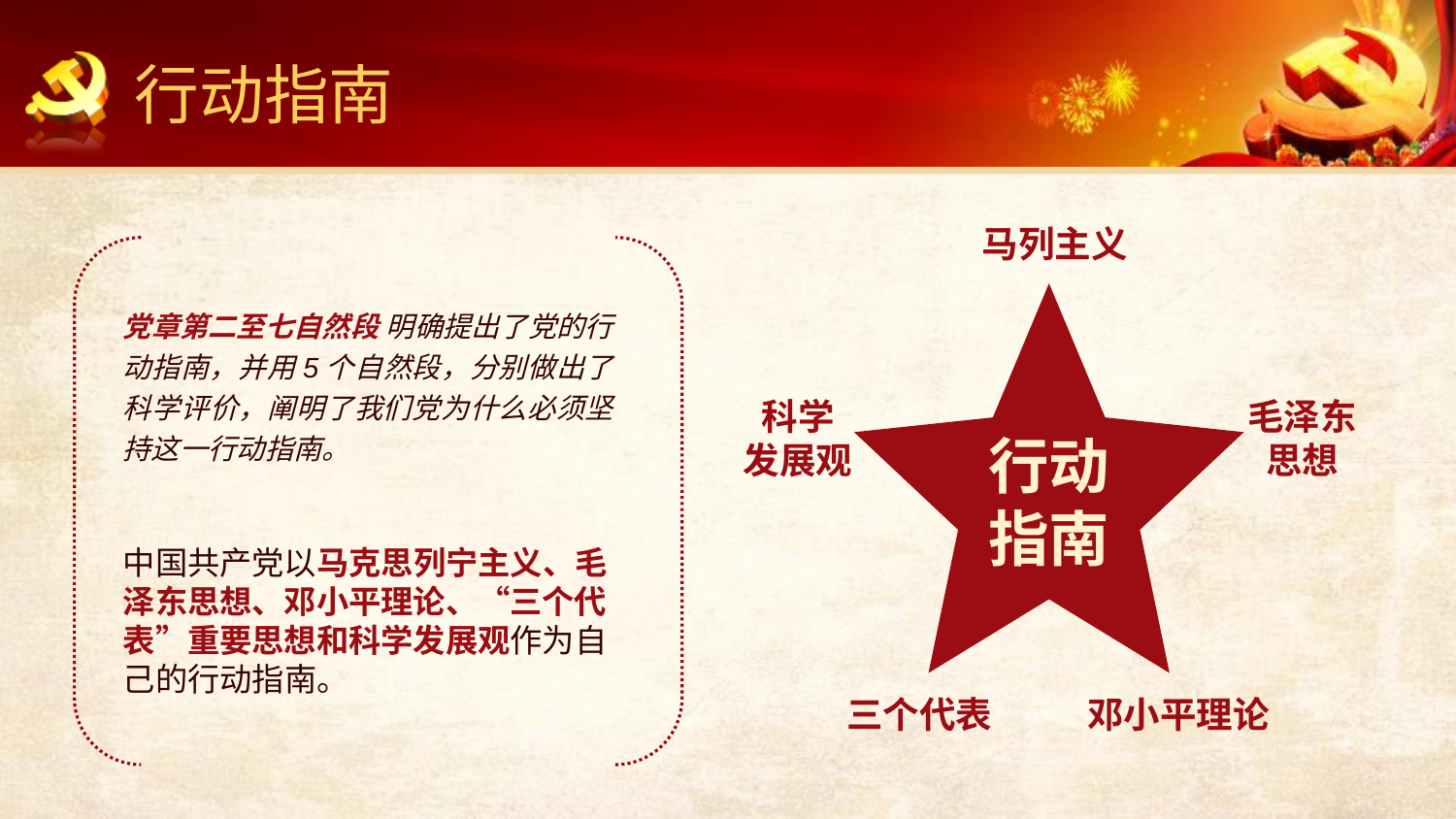

行动指南
马列主义

行动
指南
党章第二至七自然段 明确提出了党的行动指南，并用5个自然段，分别做出了科学评价，阐明了我们党为什么必须坚持这一行动指南。
中国共产党以马克思列宁主义、毛泽东思想、邓小平理论、“三个代表”重要思想和科学发展观作为自己的行动指南。
科学
发展观
毛泽东
思想
三个代表
邓小平理论